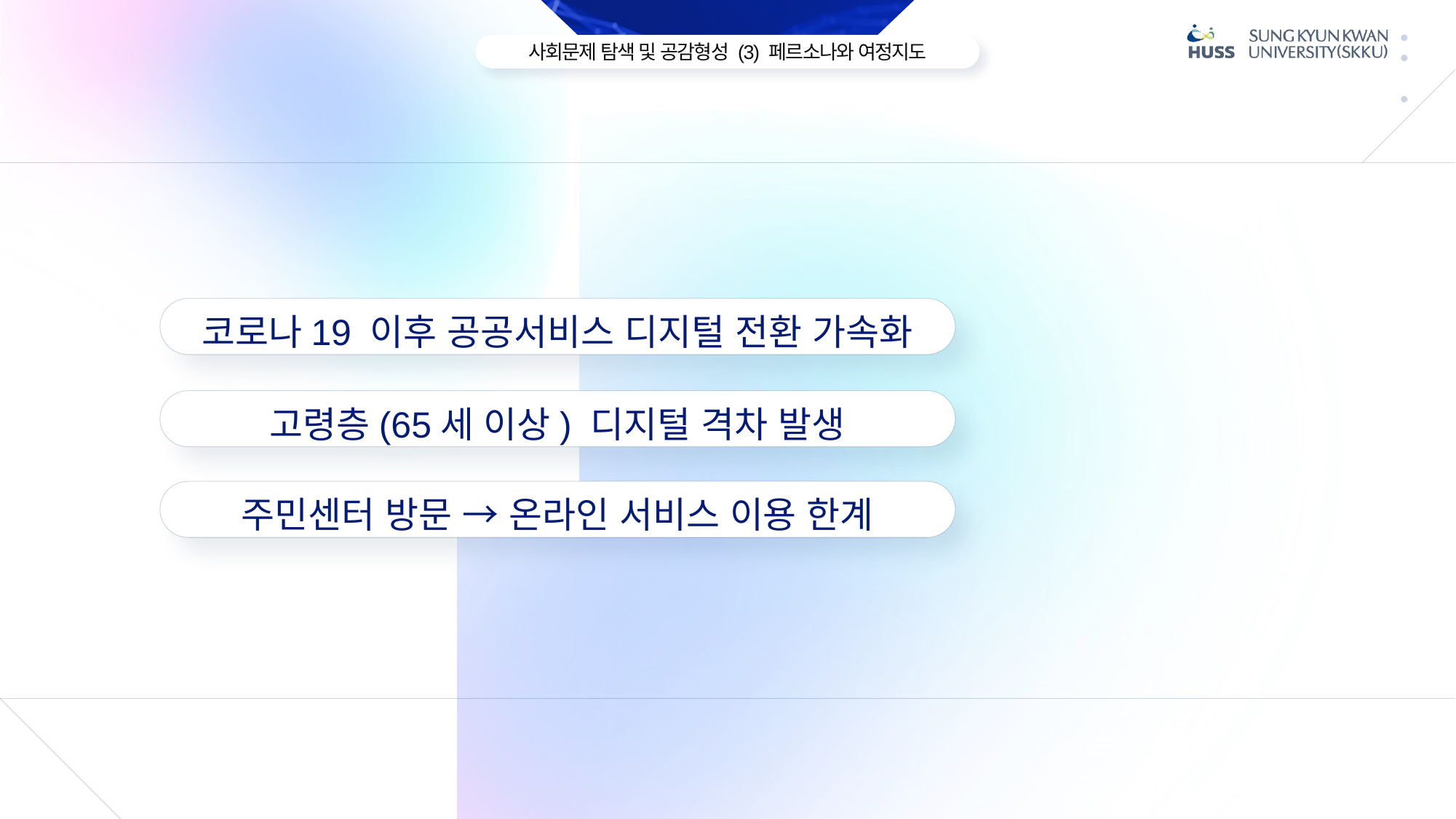

코로나19 이후 공공서비스 디지털 전환 가속화

고령층(65세 이상) 디지털 격차 발생

주민센터 방문 → 온라인 서비스 이용 한계